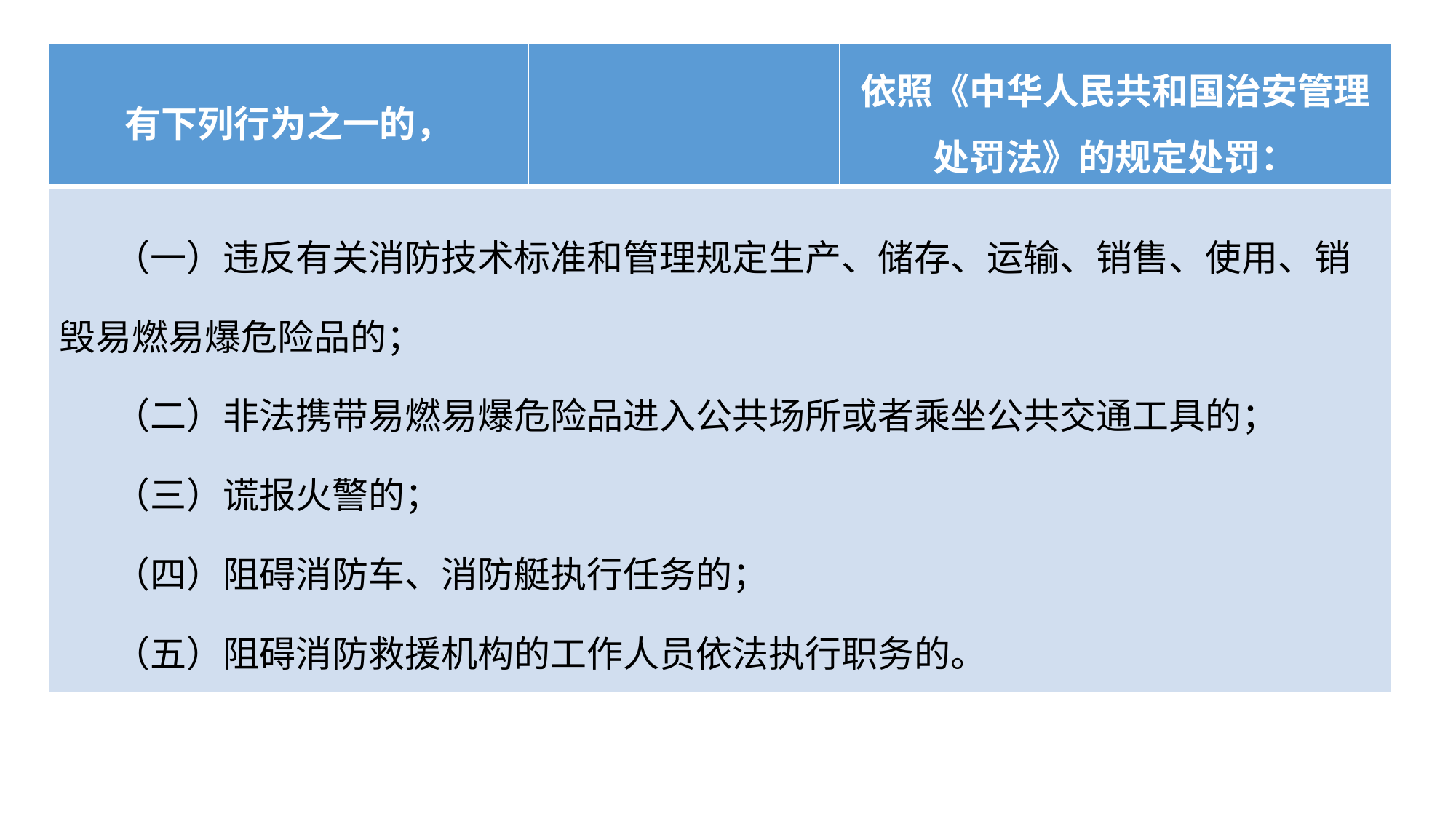

| 有下列行为之一的， |  | 依照《中华人民共和国治安管理处罚法》的规定处罚： |
| --- | --- | --- |
| （一）违反有关消防技术标准和管理规定生产、储存、运输、销售、使用、销毁易燃易爆危险品的； （二）非法携带易燃易爆危险品进入公共场所或者乘坐公共交通工具的； （三）谎报火警的； （四）阻碍消防车、消防艇执行任务的； （五）阻碍消防救援机构的工作人员依法执行职务的。 |  |  |
#